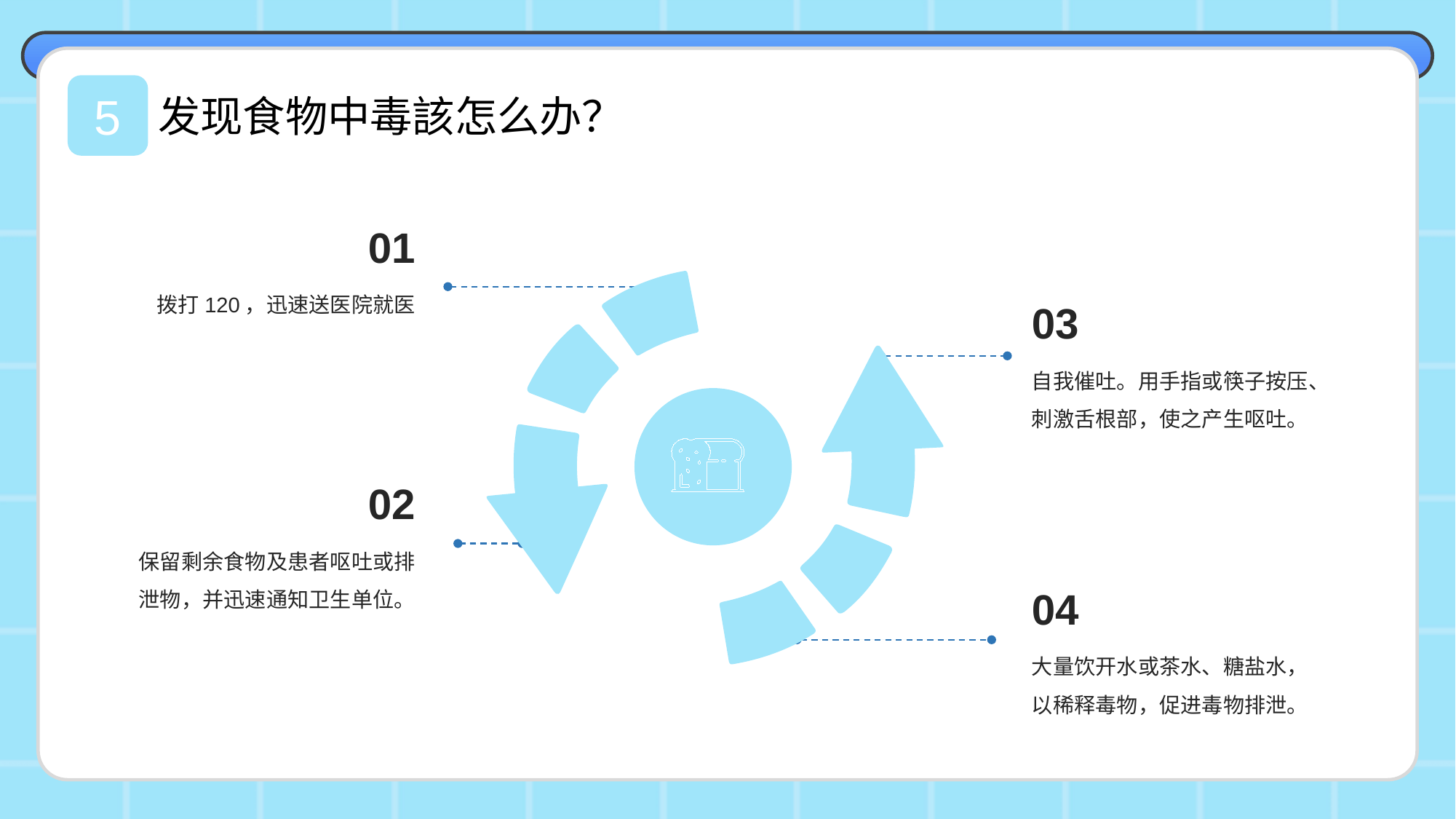

5
发现食物中毒該怎么办？
01
拨打120，迅速送医院就医

03
自我催吐。用手指或筷子按压、刺激舌根部，使之产生呕吐。
02
保留剩余食物及患者呕吐或排泄物，并迅速通知卫生单位。
04
大量饮开水或茶水、糖盐水，以稀释毒物，促进毒物排泄。